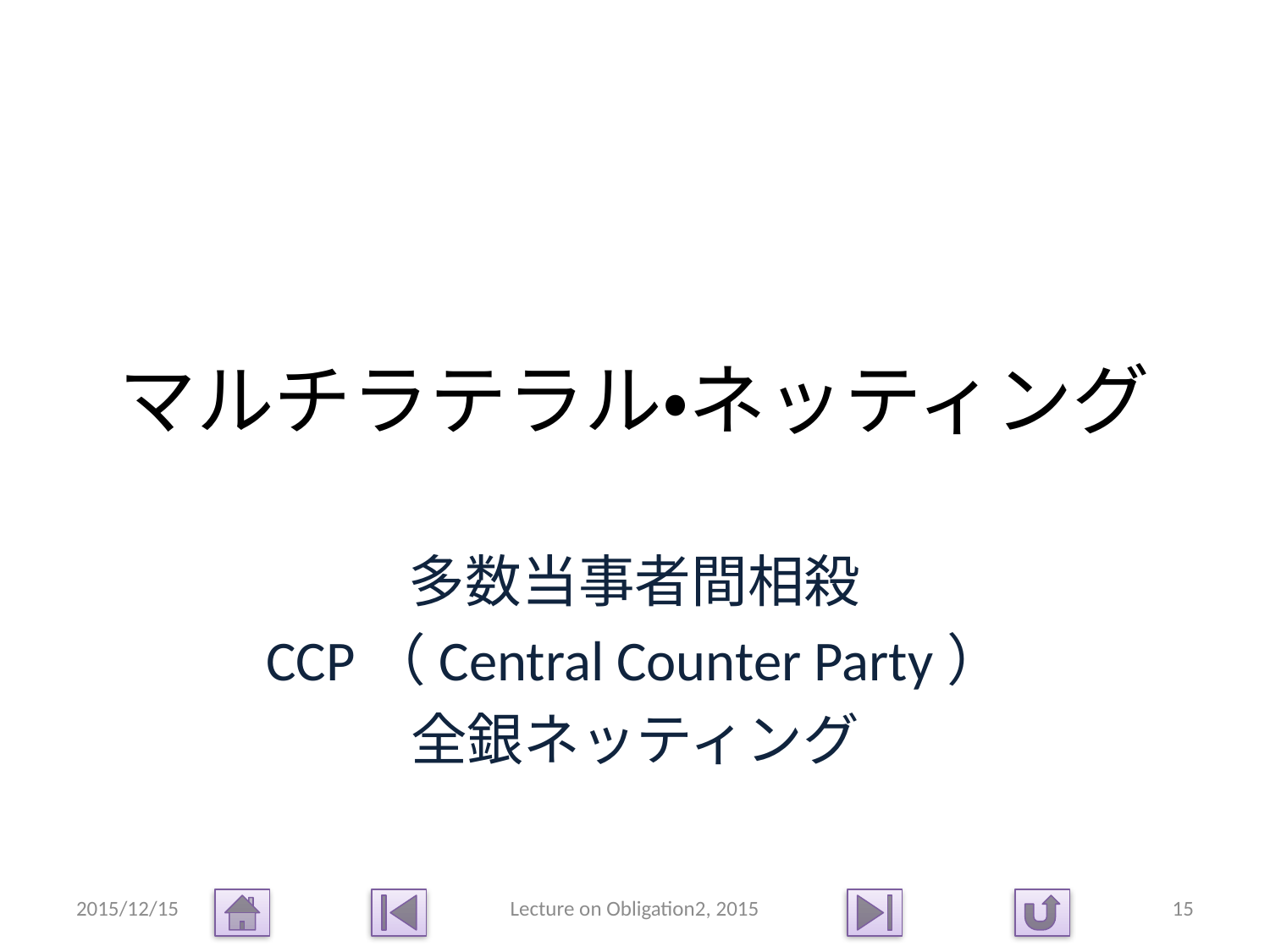

# マルチラテラル・ネッティング
多数当事者間相殺
CCP（Central Counter Party）
全銀ネッティング
2015/12/15
Lecture on Obligation2, 2015
15